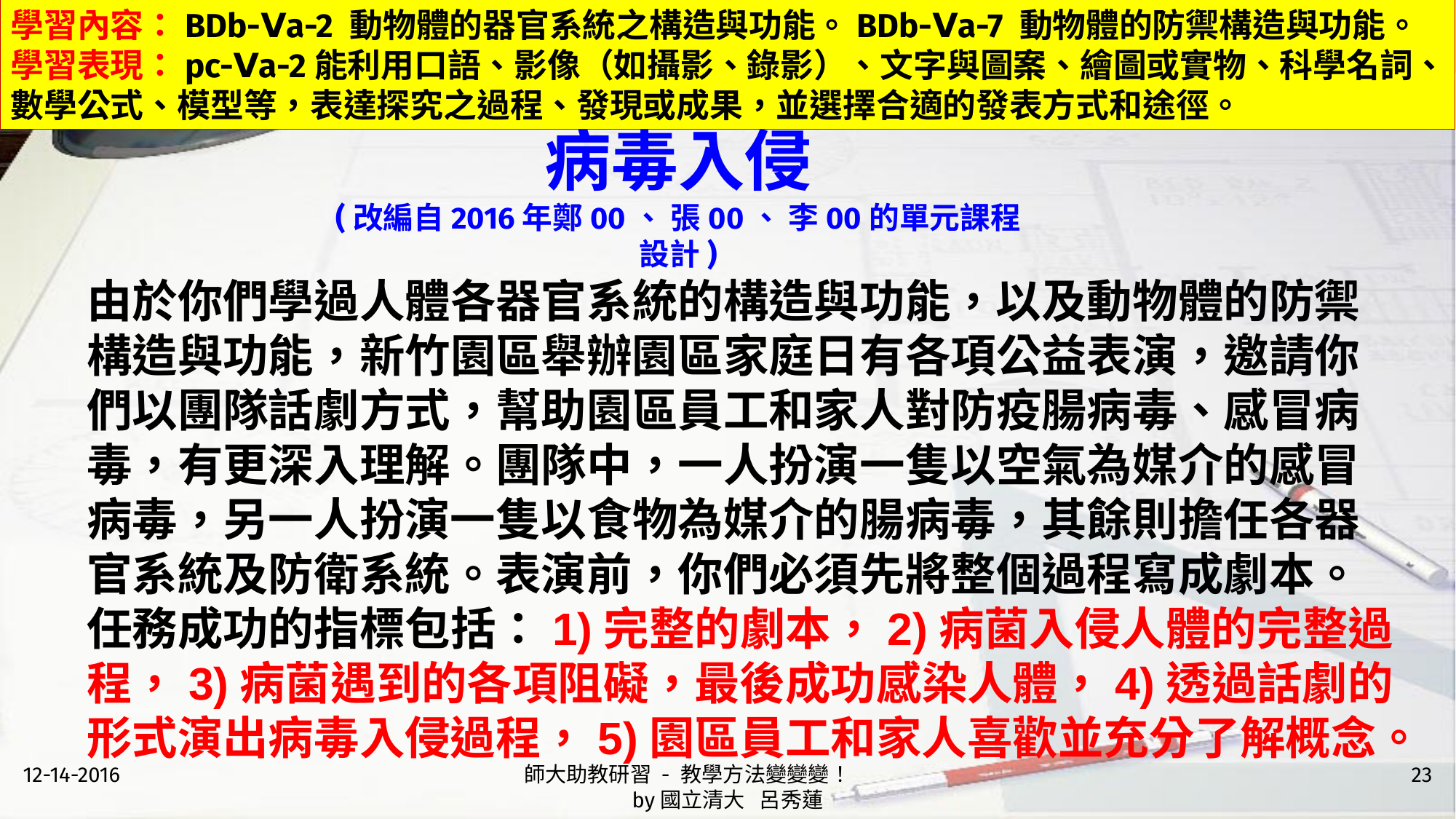

學習內容：BDb-Ⅴa-2 動物體的器官系統之構造與功能。BDb-Ⅴa-7 動物體的防禦構造與功能。
學習表現：pc-Ⅴa-2能利用口語、影像（如攝影、錄影）、文字與圖案、繪圖或實物、科學名詞、數學公式、模型等，表達探究之過程、發現或成果，並選擇合適的發表方式和途徑。
# 病毒入侵 (改編自2016年鄭00、 張00、 李00的單元課程設計)
由於你們學過人體各器官系統的構造與功能，以及動物體的防禦構造與功能，新竹園區舉辦園區家庭日有各項公益表演，邀請你們以團隊話劇方式，幫助園區員工和家人對防疫腸病毒、感冒病毒，有更深入理解。團隊中，一人扮演一隻以空氣為媒介的感冒病毒，另一人扮演一隻以食物為媒介的腸病毒，其餘則擔任各器官系統及防衛系統。表演前，你們必須先將整個過程寫成劇本。任務成功的指標包括：1)完整的劇本，2)病菌入侵人體的完整過程，3)病菌遇到的各項阻礙，最後成功感染人體，4)透過話劇的形式演出病毒入侵過程，5)園區員工和家人喜歡並充分了解概念。

12-14-2016
師大助教研習 - 教學方法變變變！                  by國立清大   呂秀蓮
23